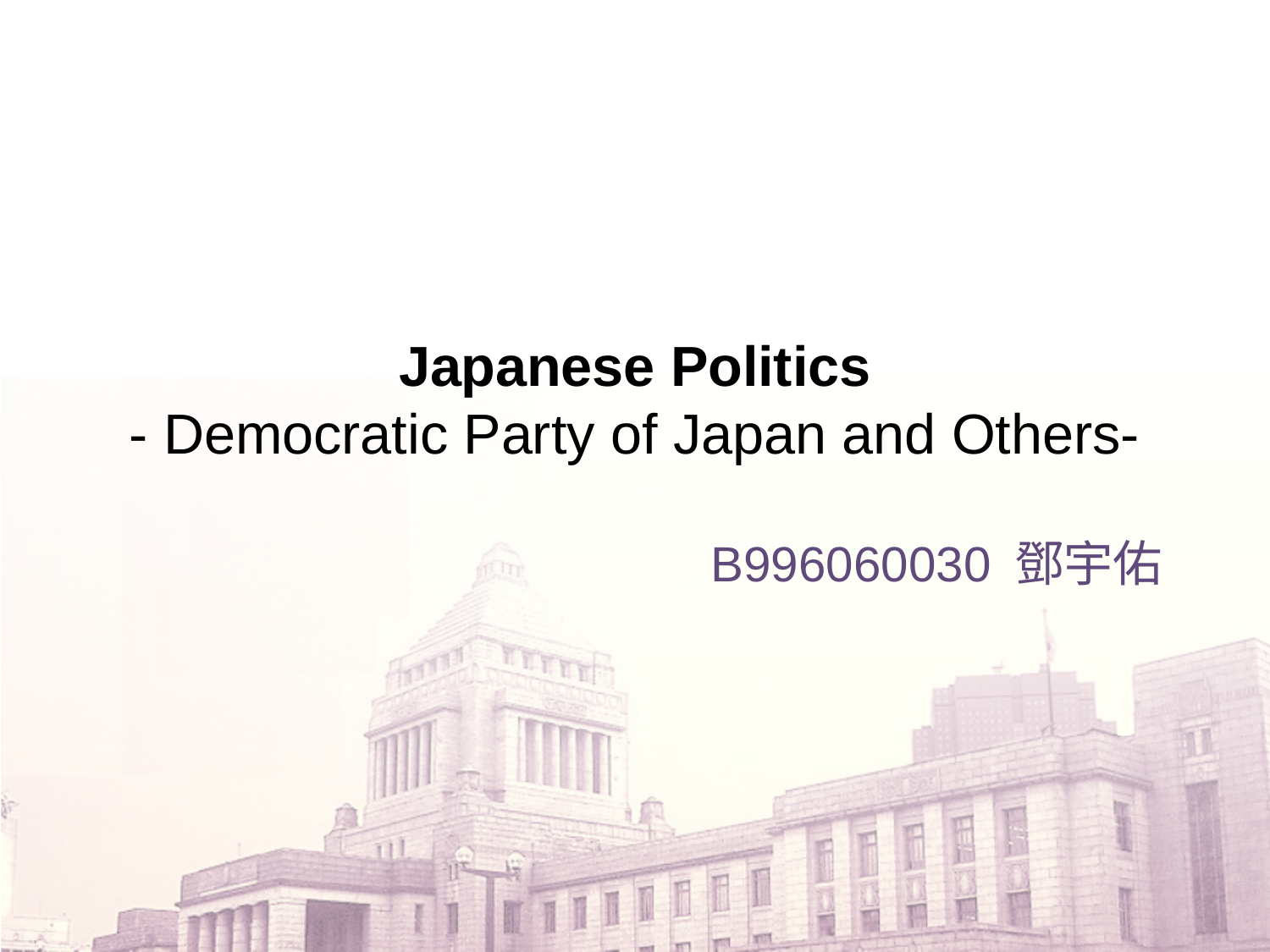

# Japanese Politics - Democratic Party of Japan and Others-
B996060030 鄧宇佑